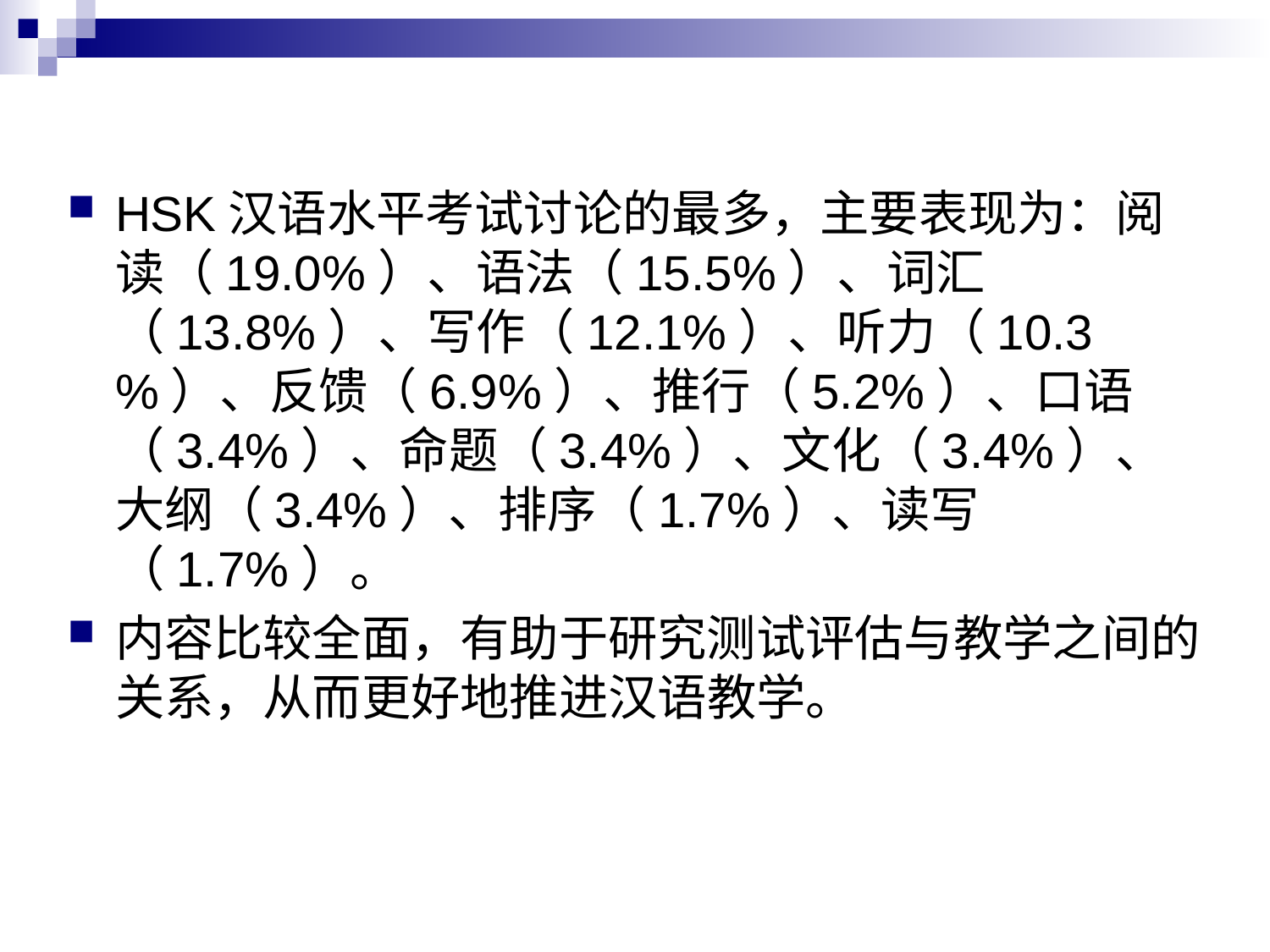

HSK汉语水平考试讨论的最多，主要表现为：阅读（19.0%）、语法（15.5%）、词汇（13.8%）、写作（12.1%）、听力（10.3%）、反馈（6.9%）、推行（5.2%）、口语（3.4%）、命题（3.4%）、文化（3.4%）、大纲（3.4%）、排序（1.7%）、读写（1.7%）。
内容比较全面，有助于研究测试评估与教学之间的关系，从而更好地推进汉语教学。